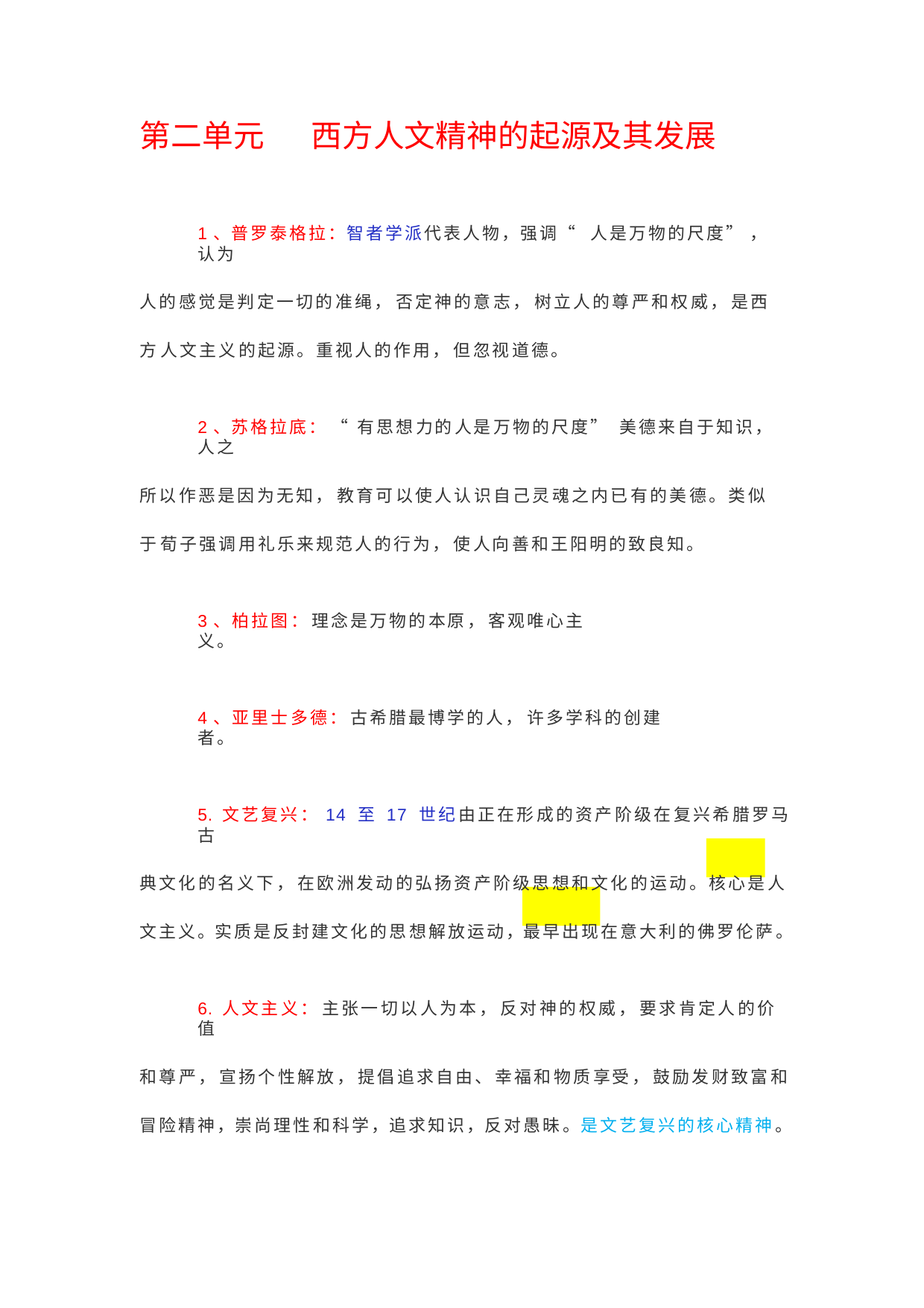

第二单元
西方人文精神的起源及其发展
1、普罗泰格拉：智者学派代表人物，强调“ 人是万物的尺度”，认为
人的感觉是判定一切的准绳， 否定神的意志， 树立人的尊严和权威， 是西方 人文主义的起源。重视人的作用， 但忽视道德。
2、苏格拉底：“ 有思想力的人是万物的尺度”美德来自于知识，人之
所以作恶是因为无知， 教育可以使人认识自己灵魂之内已有的美德。类似于 荀子强调用礼乐来规范人的行为， 使人向善和王阳明的致良知。
3、柏拉图： 理念是万物的本原， 客观唯心主义。
4、亚里士多德： 古希腊最博学的人， 许多学科的创建者。
5. 文艺复兴： 14 至 17 世纪由正在形成的资产阶级在复兴希腊罗马古
典文化的名义下， 在欧洲发动的弘扬资产阶级思想和文化的运动。核心是人 文主义。实质是反封建文化的思想解放运动，最早出现在意大利的佛罗伦萨。

6. 人文主义： 主张一切以人为本， 反对神的权威， 要求肯定人的价值
和尊严， 宣扬个性解放， 提倡追求自由、幸福和物质享受， 鼓励发财致富和 冒险精神，崇尚理性和科学，追求知识，反对愚昧。是文艺复兴的核心精神。